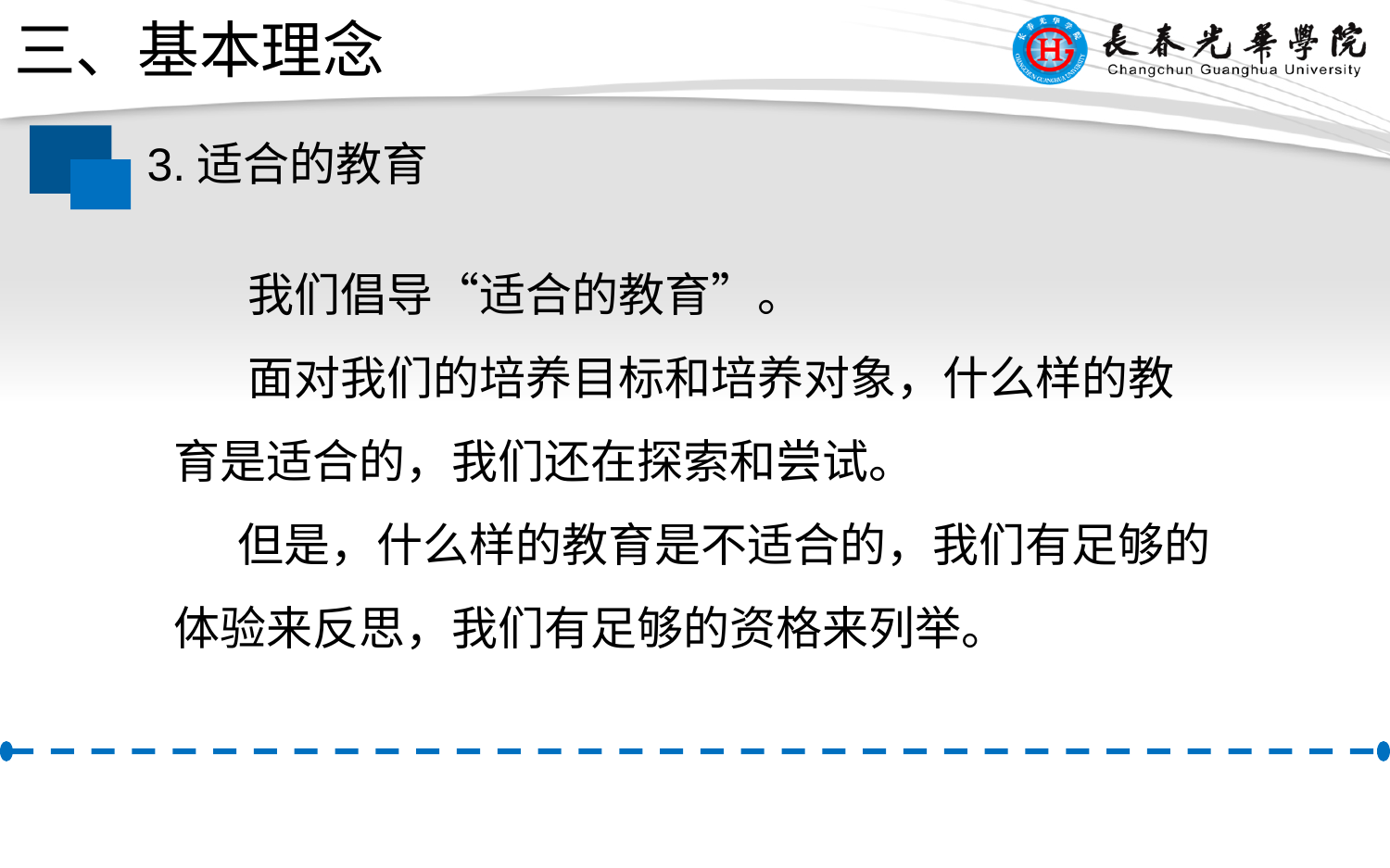

三、基本理念

3.适合的教育
      我们倡导“适合的教育”。
      面对我们的培养目标和培养对象，什么样的教育是适合的，我们还在探索和尝试。
     但是，什么样的教育是不适合的，我们有足够的体验来反思，我们有足够的资格来列举。